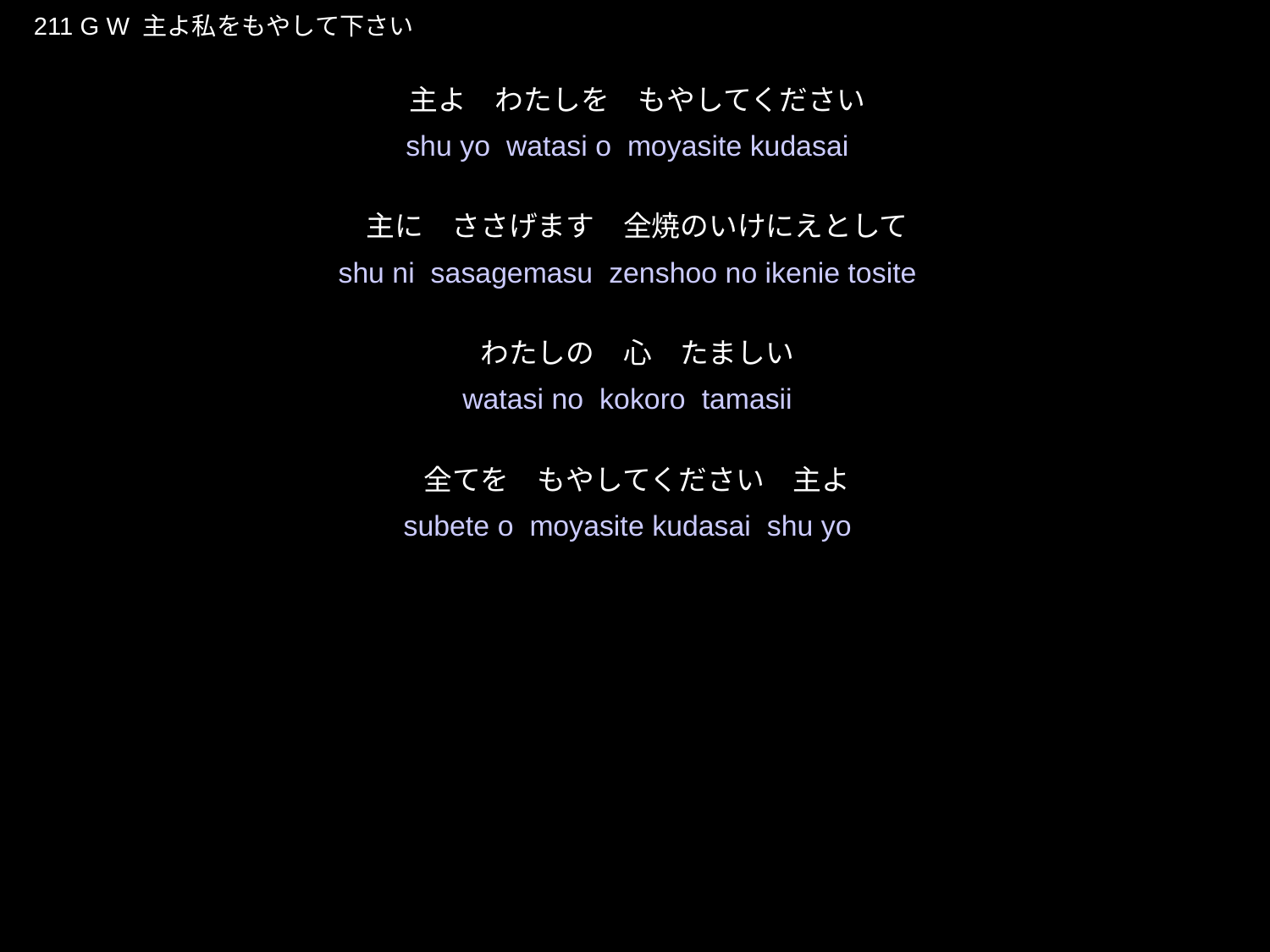

しゅよわたしをもやしてください
★W
211 G W 主よ私をもやして下さい
主よ　わたしを　もやしてください
主に　ささげます　全焼のいけにえとして
わたしの　心　たましい
全てを　もやしてください　主よ
★２
shu yo  watasi o  moyasite kudasai
shu ni  sasagemasu  zenshoo no ikenie tosite
watasi no  kokoro  tamasii
subete o  moyasite kudasai  shu yo